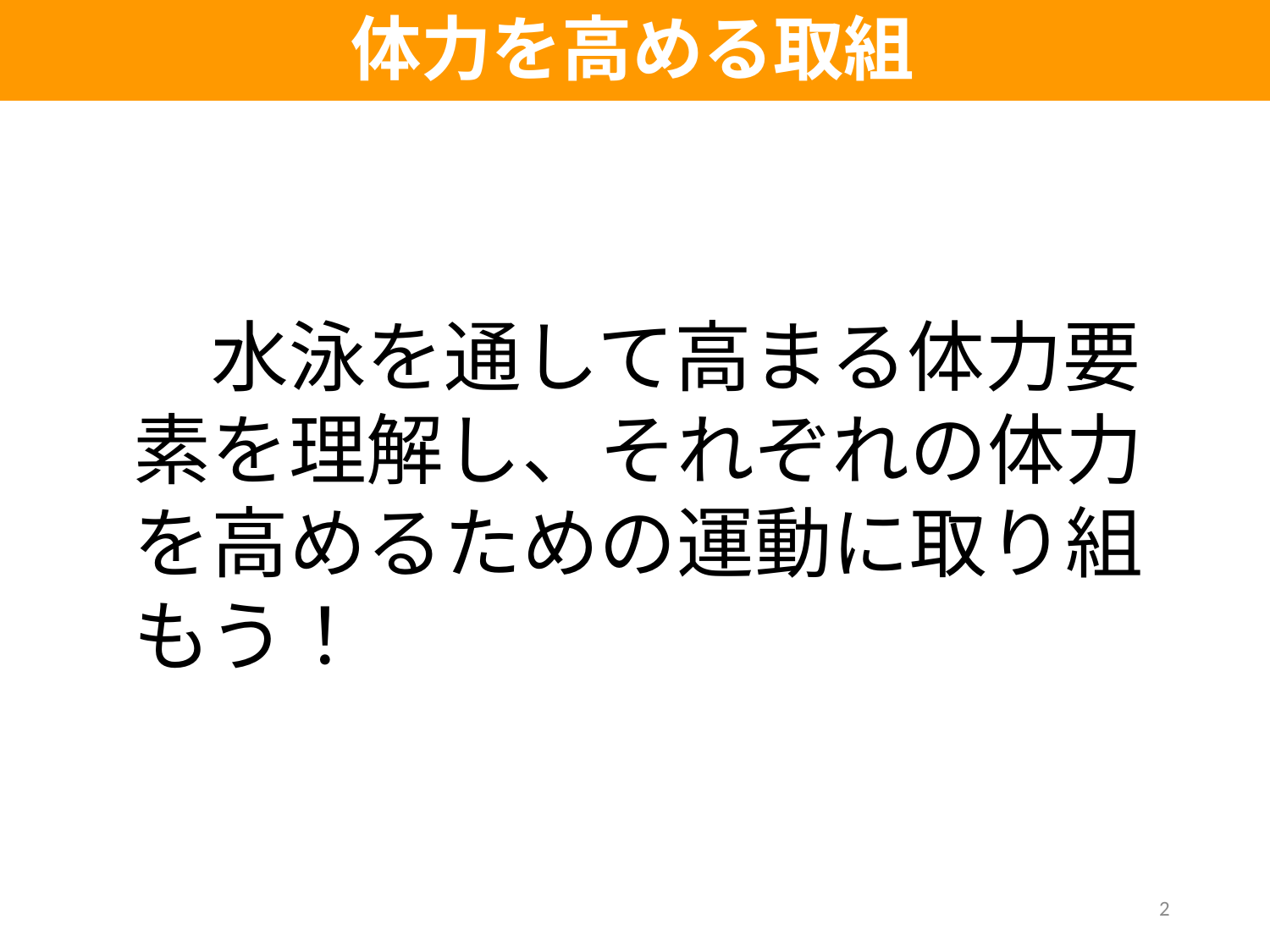

体力を高める取組

　水泳を通して高まる体力要素を理解し、それぞれの体力を高めるための運動に取り組もう！

2